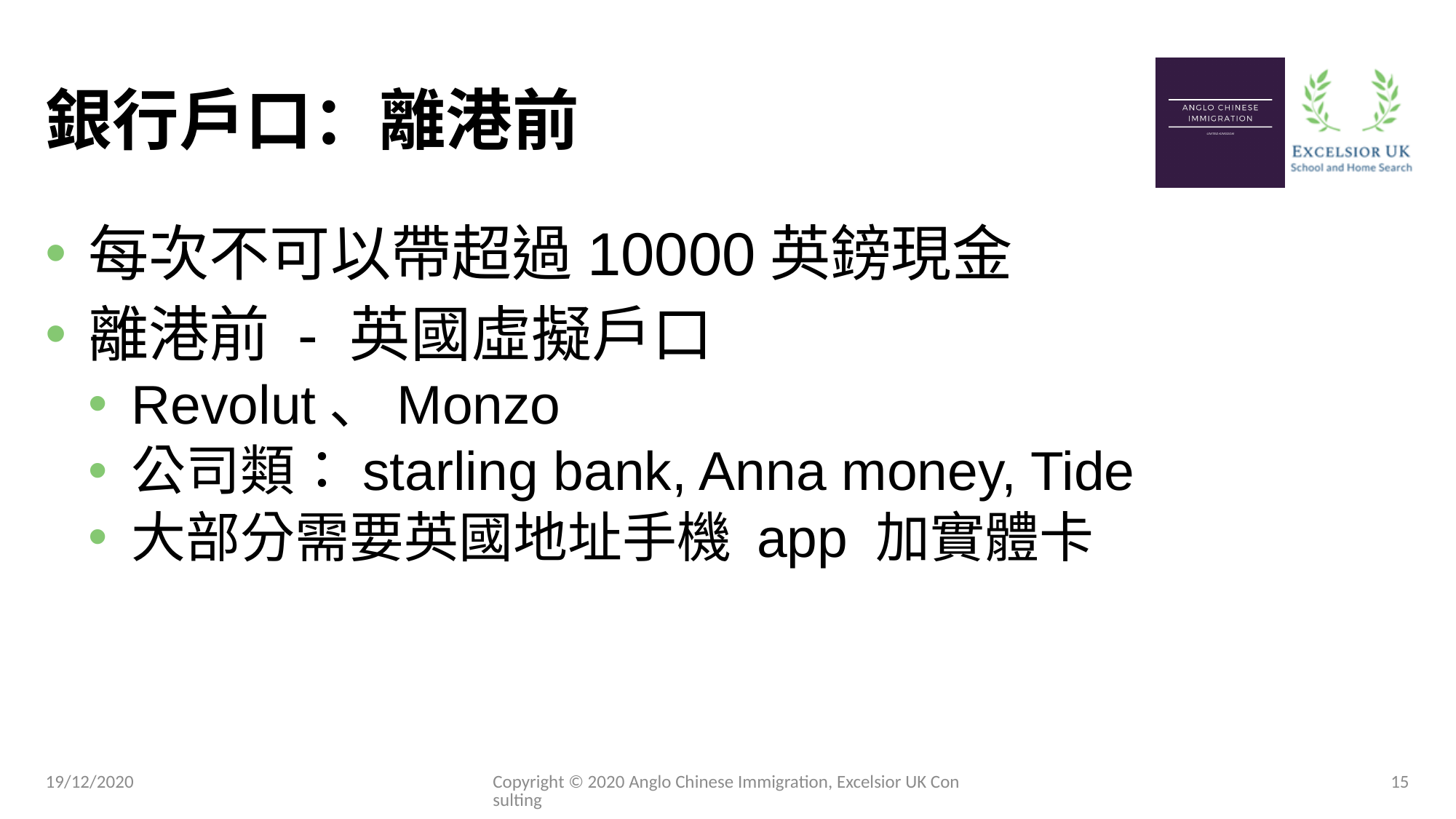

# 銀行戶口：離港前
每次不可以帶超過10000英鎊現金
離港前 - 英國虛擬戶口
Revolut、Monzo
公司類：starling bank, Anna money, Tide
大部分需要英國地址手機 app 加實體卡
19/12/2020
15
Copyright © 2020 Anglo Chinese Immigration, Excelsior UK Consulting